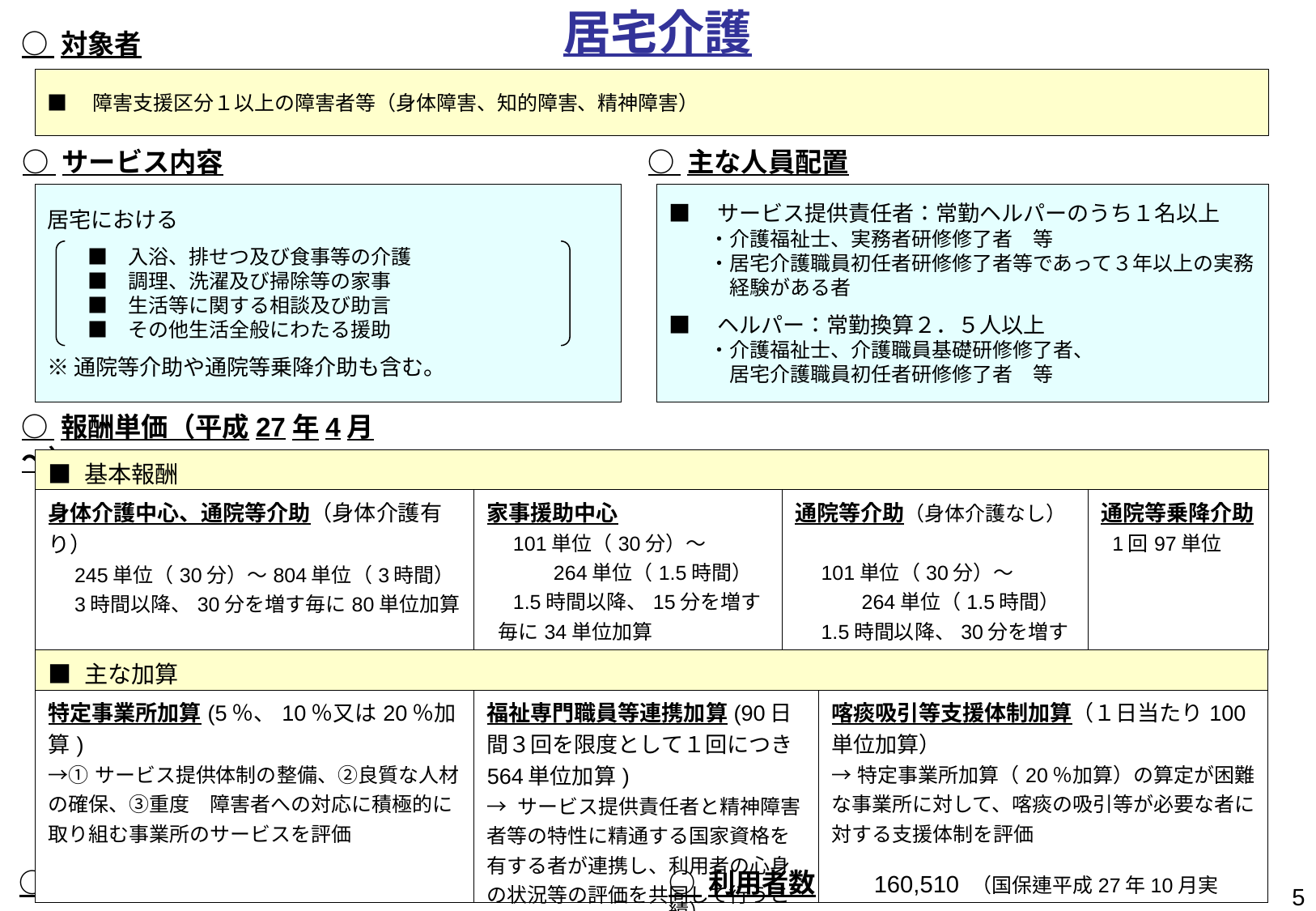

居宅介護
○ 対象者

■　障害支援区分１以上の障害者等（身体障害、知的障害、精神障害）

○ サービス内容
○ 主な人員配置
居宅における

　　■　入浴、排せつ及び食事等の介護
　　■　調理、洗濯及び掃除等の家事
　　■　生活等に関する相談及び助言
　　■　その他生活全般にわたる援助

※通院等介助や通院等乗降介助も含む。
■　サービス提供責任者：常勤ヘルパーのうち１名以上
　　・介護福祉士、実務者研修修了者　等
　　・居宅介護職員初任者研修修了者等であって３年以上の実務
　　　経験がある者

■　ヘルパー：常勤換算２．５人以上
　　・介護福祉士、介護職員基礎研修修了者、
　　　居宅介護職員初任者研修修了者　等

○ 報酬単価（平成27年4月～）
| ■ 基本報酬 |  |  |  |  |
| --- | --- | --- | --- | --- |
| 身体介護中心、通院等介助（身体介護有り）　 　245単位（30分）～804単位（3時間） 　3時間以降、30分を増す毎に80単位加算 | 家事援助中心 　101単位（30分）～ 　　　264単位（1.5時間） 　1.5時間以降、15分を増す毎に34単位加算 | 通院等介助（身体介護なし）　 　101単位（30分）～ 　　　264単位（1.5時間） 　1.5時間以降、30分を増す毎に67単位加算 |  | 通院等乗降介助 1回97単位 |
| ■ 主な加算 |  |  |  |  |
| 特定事業所加算(5％、10％又は20％加算) →①サービス提供体制の整備、②良質な人材の確保、③重度　障害者への対応に積極的に取り組む事業所のサービスを評価 | 福祉専門職員等連携加算(90日間３回を限度として１回につき564単位加算) → サービス提供責任者と精神障害者等の特性に精通する国家資格を有する者が連携し、利用者の心身の状況等の評価を共同して行うことを評価 |  | 喀痰吸引等支援体制加算（１日当たり100単位加算） →特定事業所加算（20％加算）の算定が困難な事業所に対して、喀痰の吸引等が必要な者に対する支援体制を評価 |  |
○ 利用者数　　 160,510 （国保連平成27年10月実績）
○ 事業所数　　 19,118 （国保連平成27年10月実績）
5